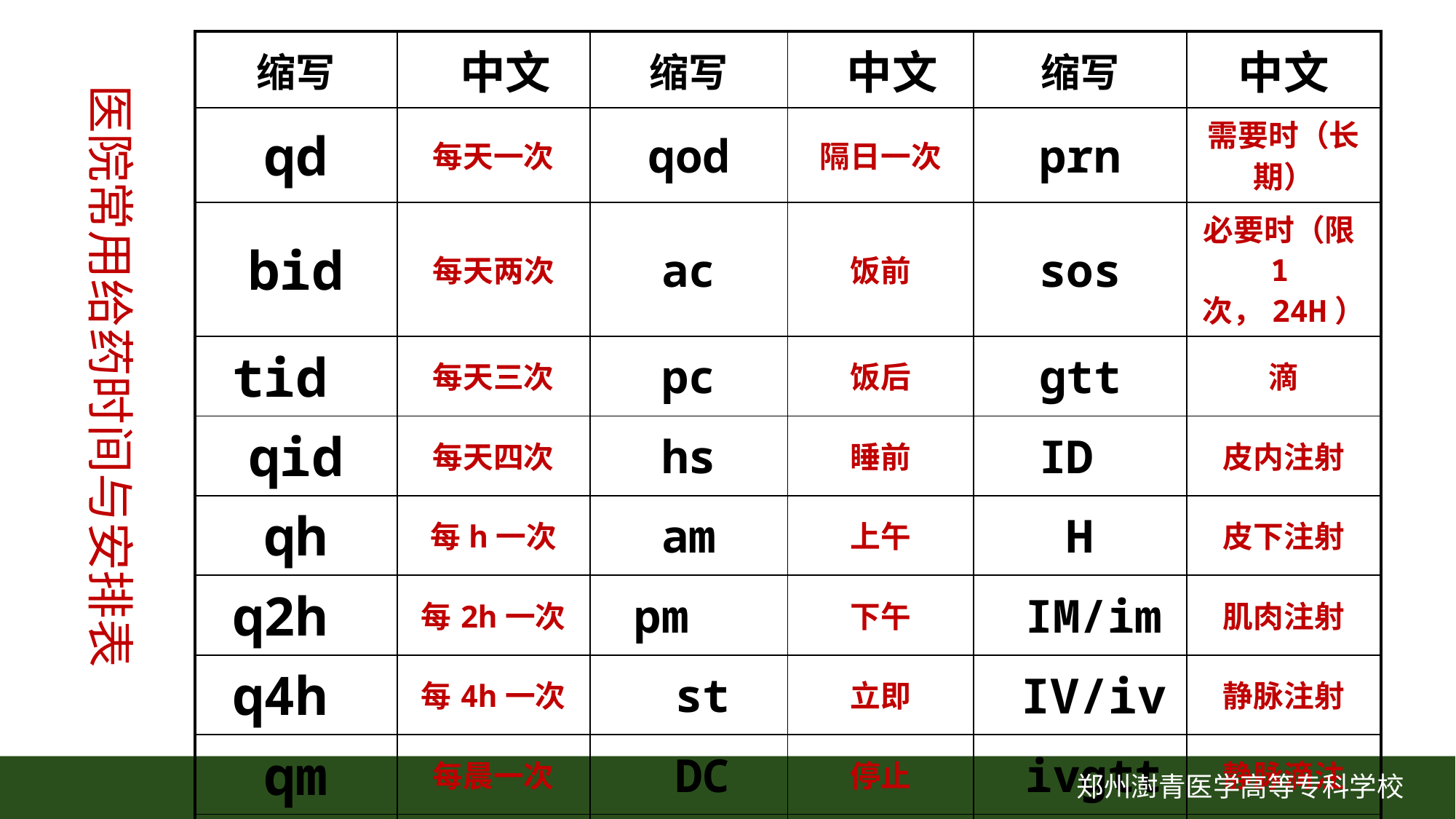

| 缩写 | 中文 | 缩写 | 中文 | 缩写 | 中文 |
| --- | --- | --- | --- | --- | --- |
| qd | 每天一次 | qod | 隔日一次 | prn | 需要时（长期） |
| bid | 每天两次 | ac | 饭前 | sos | 必要时（限1次，24H） |
| tid | 每天三次 | pc | 饭后 | gtt | 滴 |
| qid | 每天四次 | hs | 睡前 | ID | 皮内注射 |
| qh | 每h一次 | am | 上午 | H | 皮下注射 |
| q2h | 每2h一次 | pm | 下午 | IM/im | 肌肉注射 |
| q4h | 每4h一次 | st | 立即 | IV/iv | 静脉注射 |
| qm | 每晨一次 | DC | 停止 | ivgtt | 静脉滴注 |
| qn | 每晚一次 | aa | 各 | po | 口服 |
医院常用给药时间与安排表
郑州澍青医学高等专科学校